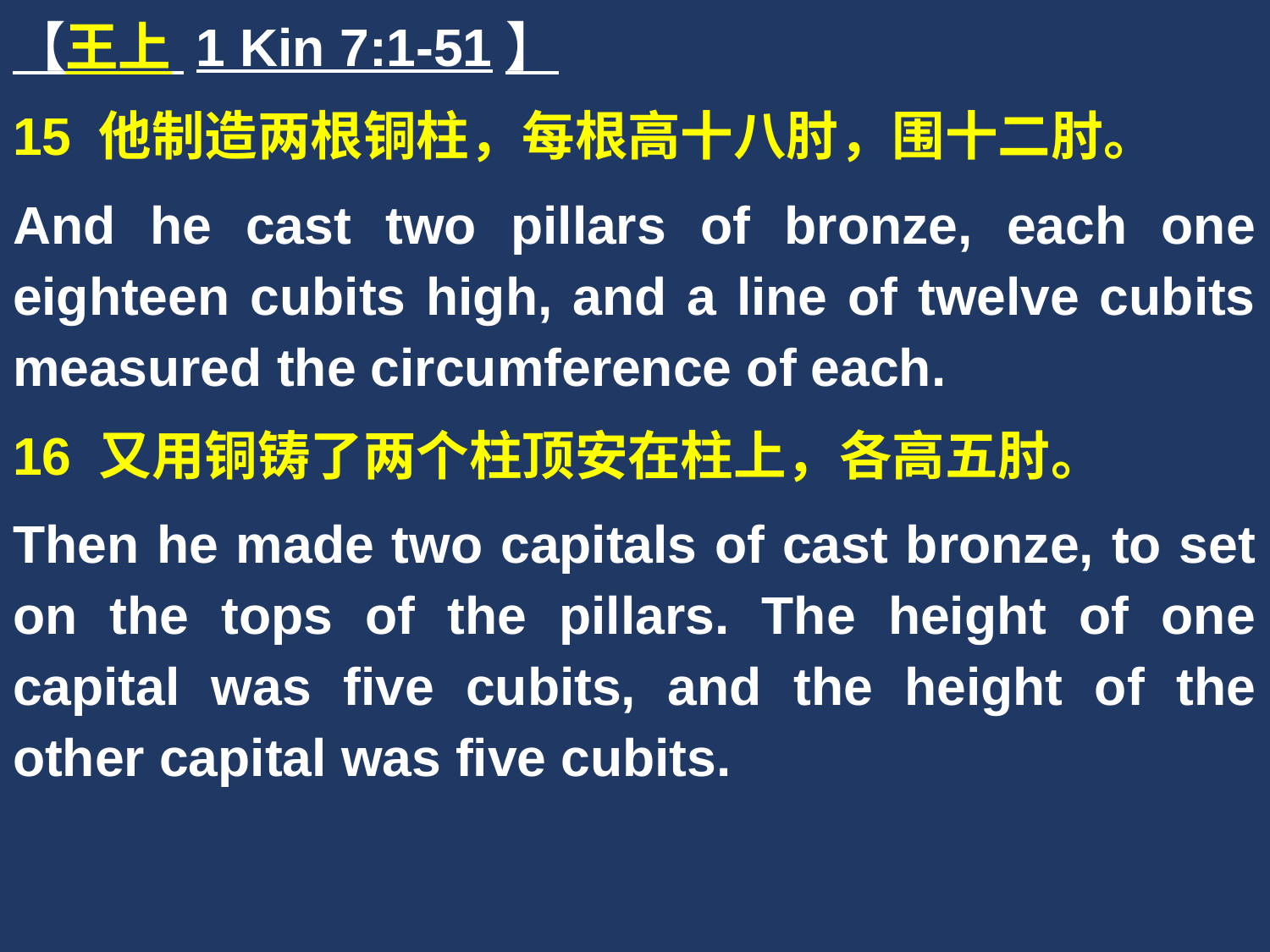

【王上 1 Kin 7:1-51】
15 他制造两根铜柱，每根高十八肘，围十二肘。
And he cast two pillars of bronze, each one eighteen cubits high, and a line of twelve cubits measured the circumference of each.
16 又用铜铸了两个柱顶安在柱上，各高五肘。
Then he made two capitals of cast bronze, to set on the tops of the pillars. The height of one capital was five cubits, and the height of the other capital was five cubits.